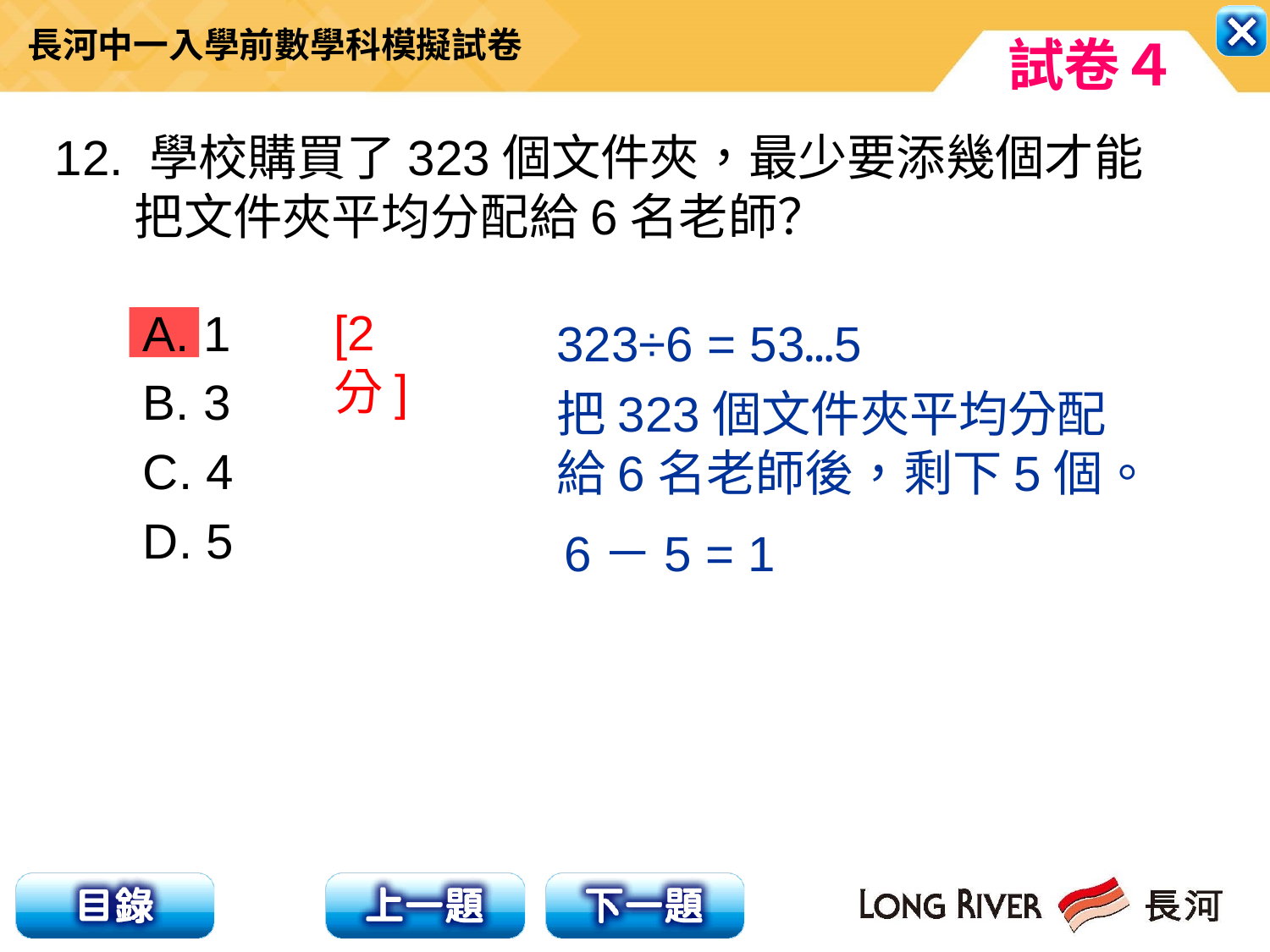

12. 學校購買了323個文件夾，最少要添幾個才能把文件夾平均分配給6名老師？
[2分]
A. 1
B. 3
C. 4
D. 5
323÷6 = 53…5

把323個文件夾平均分配給6名老師後，剩下5個。
6－5 = 1